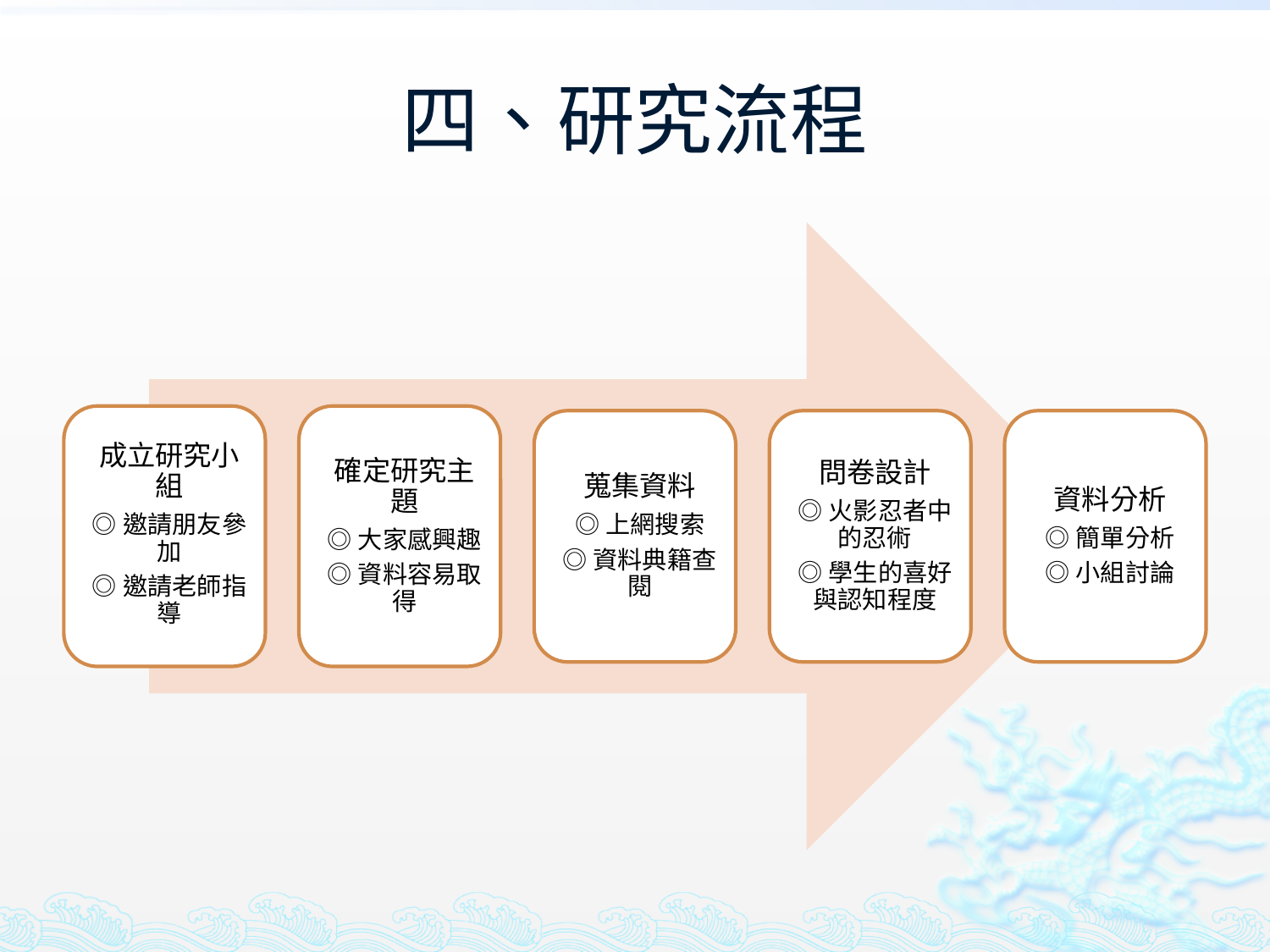

# 四、研究流程

成立研究小組
◎邀請朋友參加
◎邀請老師指導

確定研究主題
◎大家感興趣
◎資料容易取得
蒐集資料
◎上網搜索
◎資料典籍查閱
問卷設計
◎火影忍者中的忍術
◎學生的喜好與認知程度
資料分析
◎簡單分析
◎小組討論